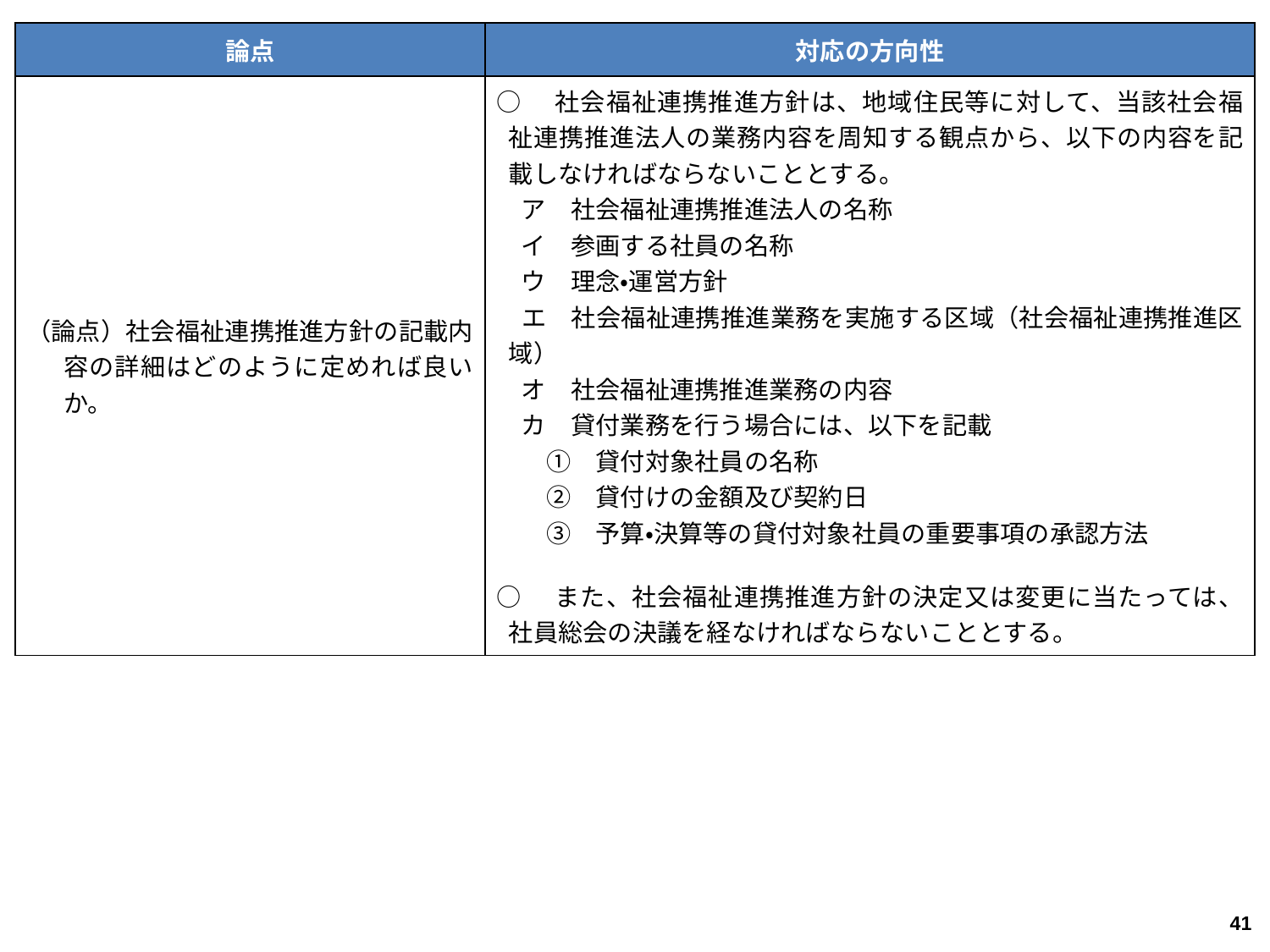

| 論点 | 対応の方向性 |
| --- | --- |
| （論点）社会福祉連携推進方針の記載内容の詳細はどのように定めれば良いか。 | ○　社会福祉連携推進方針は、地域住民等に対して、当該社会福祉連携推進法人の業務内容を周知する観点から、以下の内容を記載しなければならないこととする。 　ア　社会福祉連携推進法人の名称 　イ　参画する社員の名称 　ウ　理念・運営方針 　エ　社会福祉連携推進業務を実施する区域（社会福祉連携推進区域） 　オ　社会福祉連携推進業務の内容 　カ　貸付業務を行う場合には、以下を記載 　　①　貸付対象社員の名称 　　②　貸付けの金額及び契約日 　　③　予算・決算等の貸付対象社員の重要事項の承認方法 ○　また、社会福祉連携推進方針の決定又は変更に当たっては、社員総会の決議を経なければならないこととする。 |
41